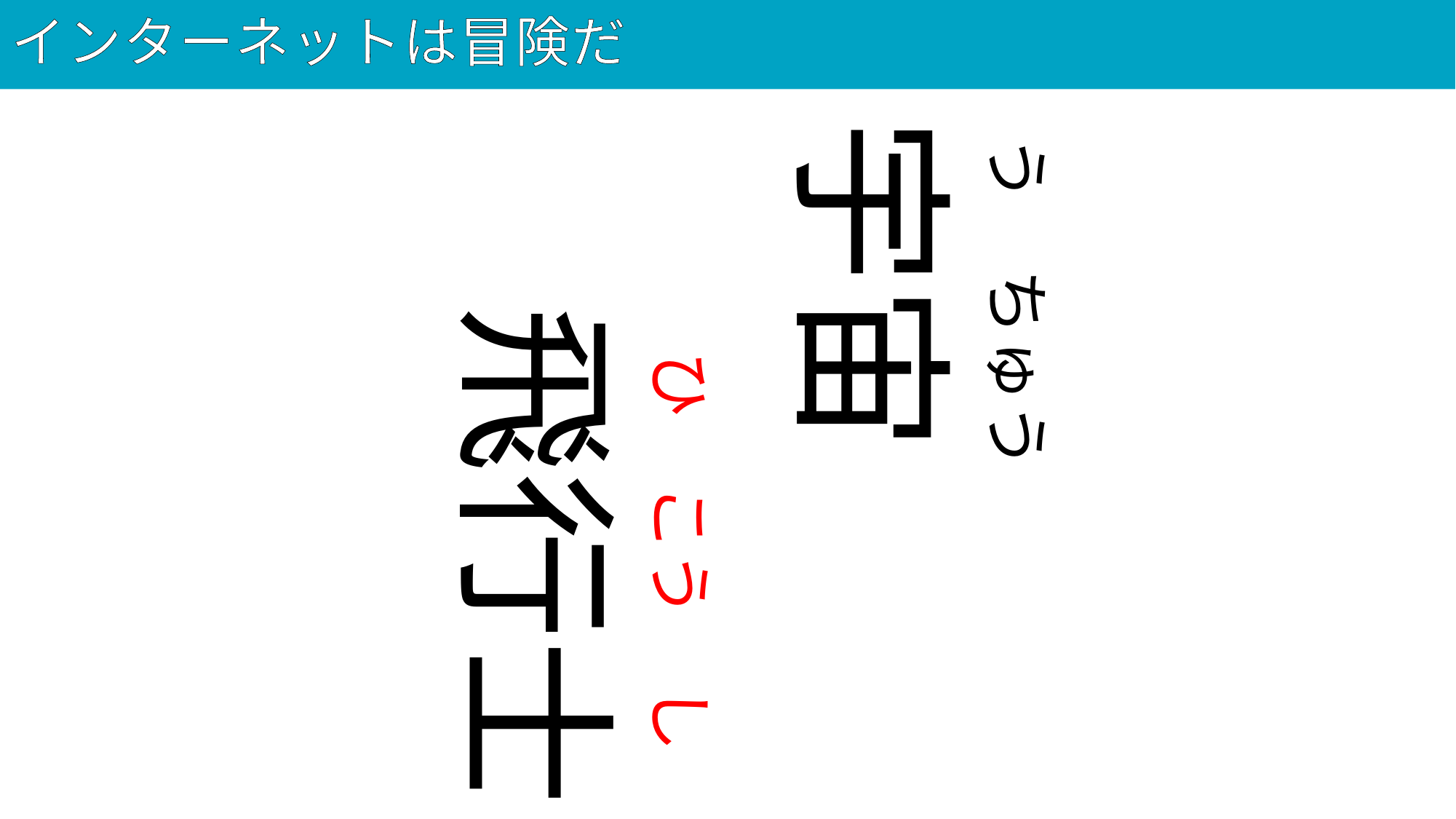

# インターネットは冒険だ
35
宇宙
う　ちゅう
飛行士
ひ　こう　し